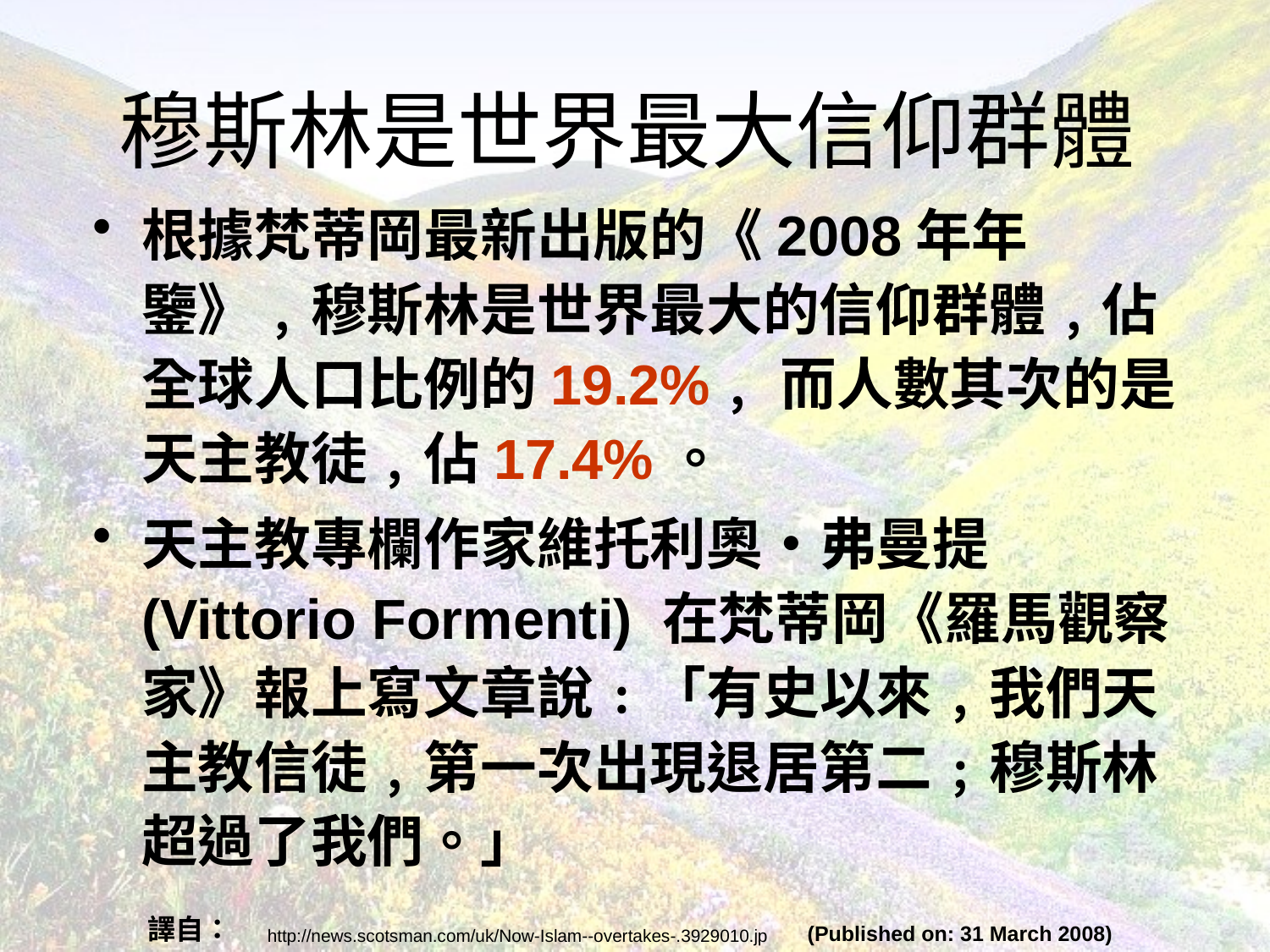

# 穆斯林是世界最大信仰群體
根據梵蒂岡最新出版的《2008年年鑒》﹐穆斯林是世界最大的信仰群體﹐佔全球人口比例的19.2%﹐而人數其次的是天主教徒﹐佔17.4%。
天主教專欄作家維托利奧‧弗曼提(Vittorio Formenti) 在梵蒂岡《羅馬觀察家》報上寫文章說﹕「有史以來﹐我們天主教信徒﹐第一次出現退居第二﹔穆斯林超過了我們。」
譯自：
(Published on: 31 March 2008)
http://news.scotsman.com/uk/Now-Islam--overtakes-.3929010.jp